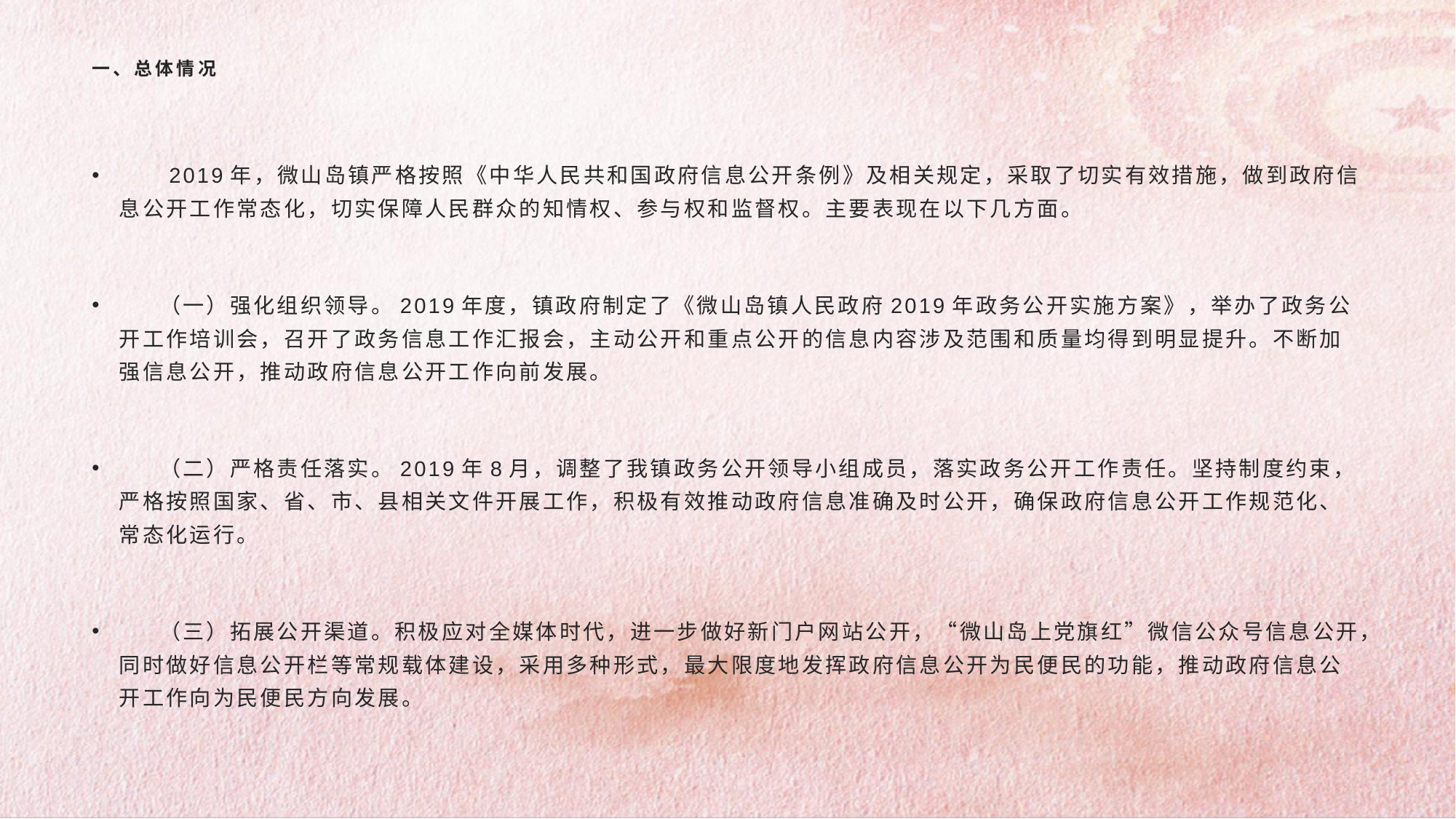

# 一、总体情况

      2019年，微山岛镇严格按照《中华人民共和国政府信息公开条例》及相关规定，采取了切实有效措施，做到政府信息公开工作常态化，切实保障人民群众的知情权、参与权和监督权。主要表现在以下几方面。

     （一）强化组织领导。2019年度，镇政府制定了《微山岛镇人民政府2019年政务公开实施方案》，举办了政务公开工作培训会，召开了政务信息工作汇报会，主动公开和重点公开的信息内容涉及范围和质量均得到明显提升。不断加强信息公开，推动政府信息公开工作向前发展。

     （二）严格责任落实。2019年8月，调整了我镇政务公开领导小组成员，落实政务公开工作责任。坚持制度约束，严格按照国家、省、市、县相关文件开展工作，积极有效推动政府信息准确及时公开，确保政府信息公开工作规范化、常态化运行。

     （三）拓展公开渠道。积极应对全媒体时代，进一步做好新门户网站公开，“微山岛上党旗红”微信公众号信息公开，同时做好信息公开栏等常规载体建设，采用多种形式，最大限度地发挥政府信息公开为民便民的功能，推动政府信息公开工作向为民便民方向发展。